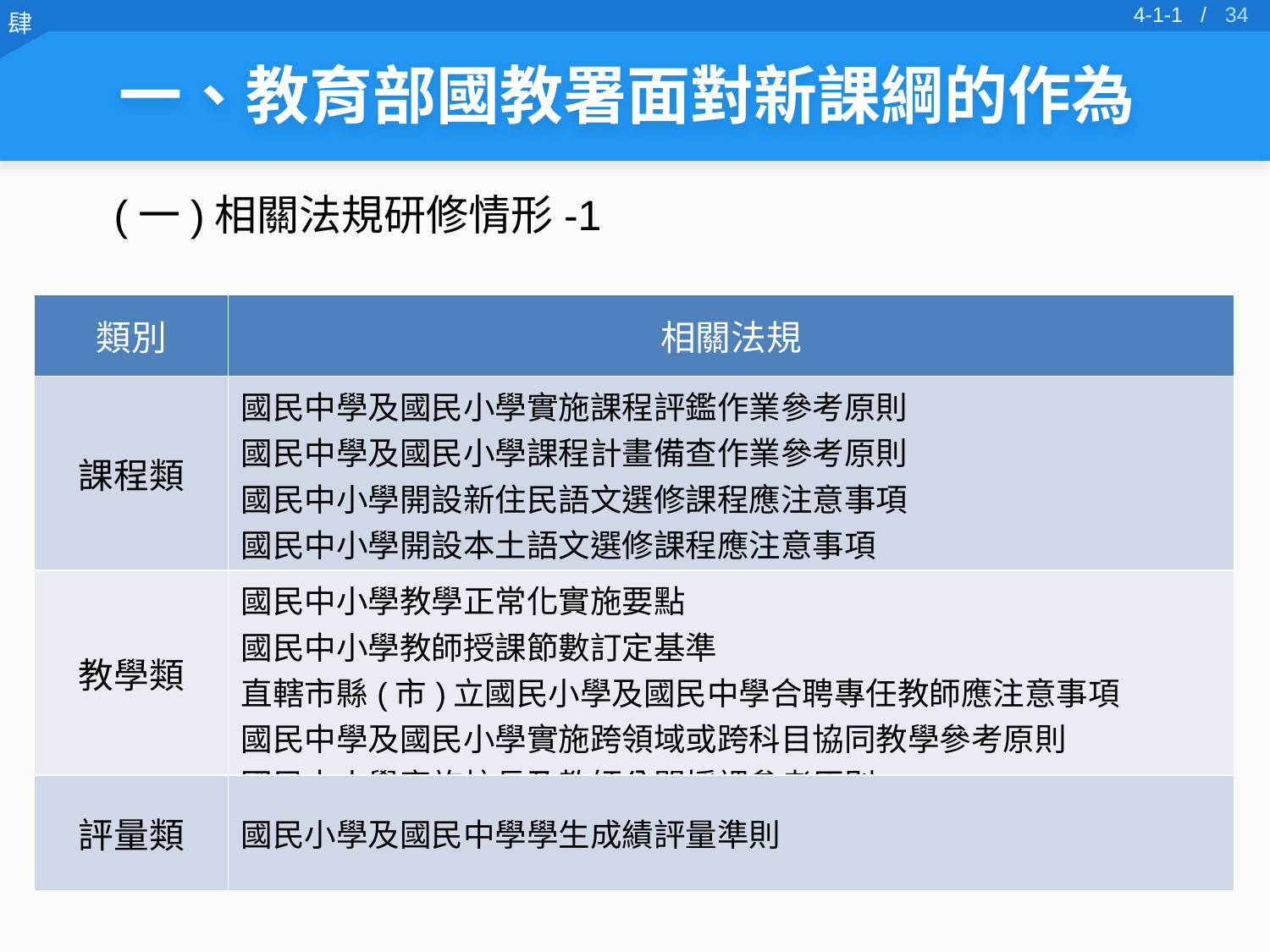

34
4-1-1   /
一、教育部國教署面對新課綱的作為
(一)相關法規研修情形-1

| 類別 | 相關法規 |
| --- | --- |
| 課程類 | 國民中學及國民小學實施課程評鑑作業參考原則 國民中學及國民小學課程計畫備查作業參考原則 國民中小學開設新住民語文選修課程應注意事項 國民中小學開設本土語文選修課程應注意事項 |
| 教學類 | 國民中小學教學正常化實施要點 國民中小學教師授課節數訂定基準 直轄市縣(市)立國民小學及國民中學合聘專任教師應注意事項 國民中學及國民小學實施跨領域或跨科目協同教學參考原則 國民中小學實施校長及教師公開授課參考原則 |
| 評量類 | 國民小學及國民中學學生成績評量準則 |